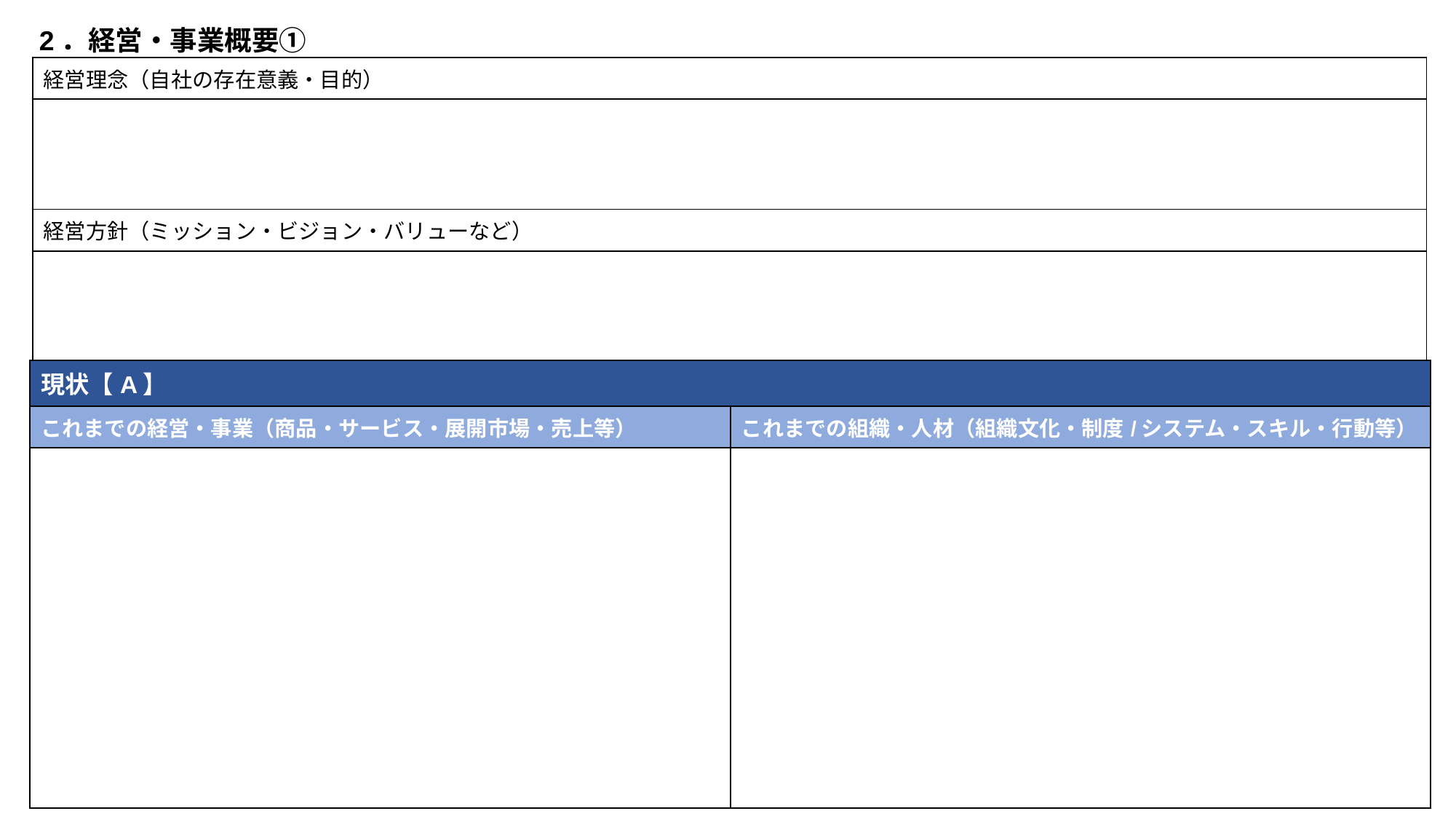

2．経営・事業概要①
| 経営理念（自社の存在意義・目的） |
| --- |
|  |
| 経営方針（ミッション・ビジョン・バリューなど） |
|  |
| 現状【A】 |  |
| --- | --- |
| これまでの経営・事業（商品・サービス・展開市場・売上等） | これまでの組織・人材（組織文化・制度/システム・スキル・行動等） |
|  |  |